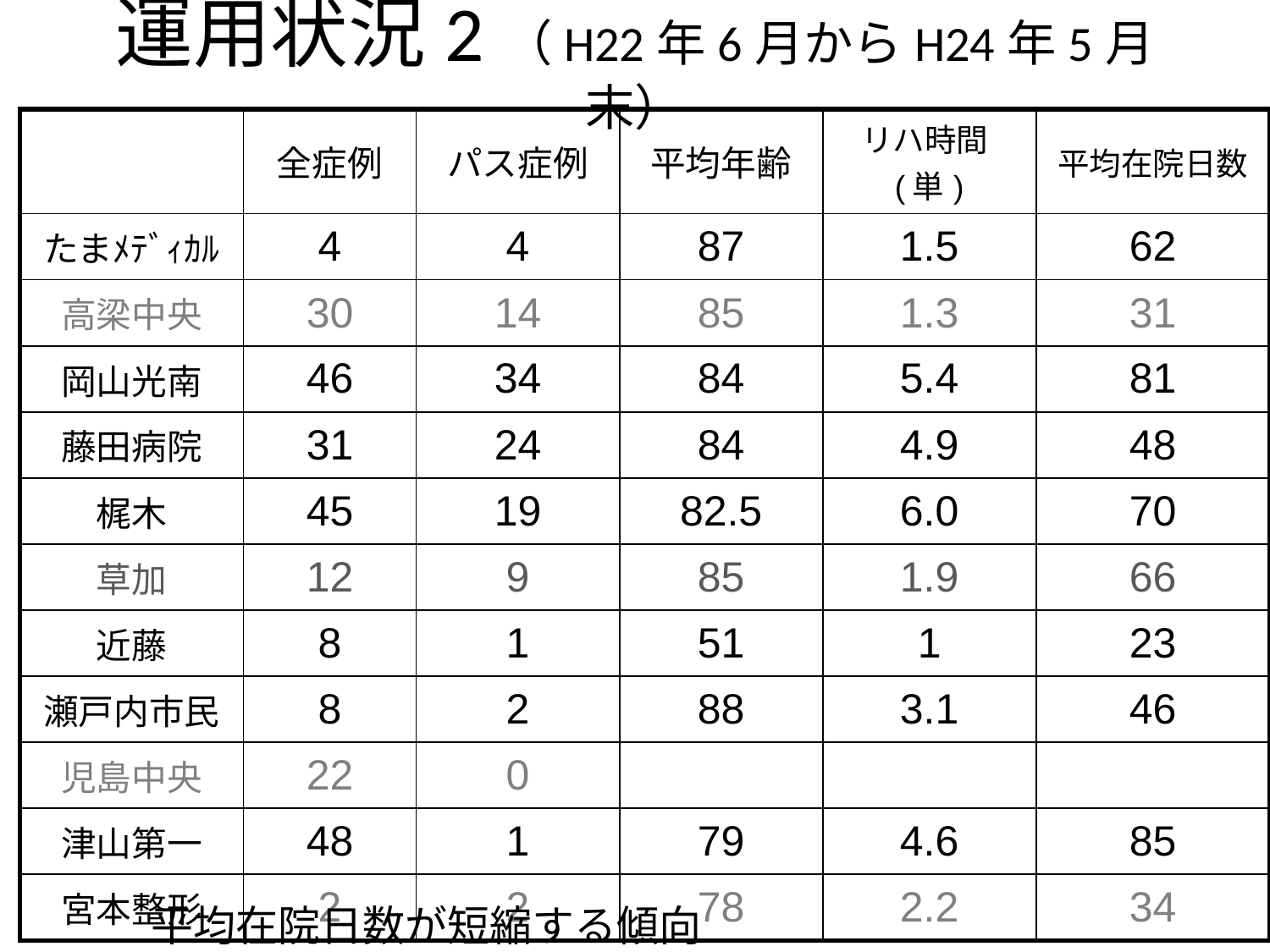

# 運用状況2（H22年6月からH24年5月末）
|  | 全症例 | パス症例 | 平均年齢 | リハ時間(単) | 平均在院日数 |
| --- | --- | --- | --- | --- | --- |
| たまﾒﾃﾞｨｶﾙ | 4 | 4 | 87 | 1.5 | 62 |
| 高梁中央 | 30 | 14 | 85 | 1.3 | 31 |
| 岡山光南 | 46 | 34 | 84 | 5.4 | 81 |
| 藤田病院 | 31 | 24 | 84 | 4.9 | 48 |
| 梶木 | 45 | 19 | 82.5 | 6.0 | 70 |
| 草加 | 12 | 9 | 85 | 1.9 | 66 |
| 近藤 | 8 | 1 | 51 | 1 | 23 |
| 瀬戸内市民 | 8 | 2 | 88 | 3.1 | 46 |
| 児島中央 | 22 | 0 |  |  |  |
| 津山第一 | 48 | 1 | 79 | 4.6 | 85 |
| 宮本整形 | 2 | 2 | 78 | 2.2 | 34 |
平均在院日数が短縮する傾向